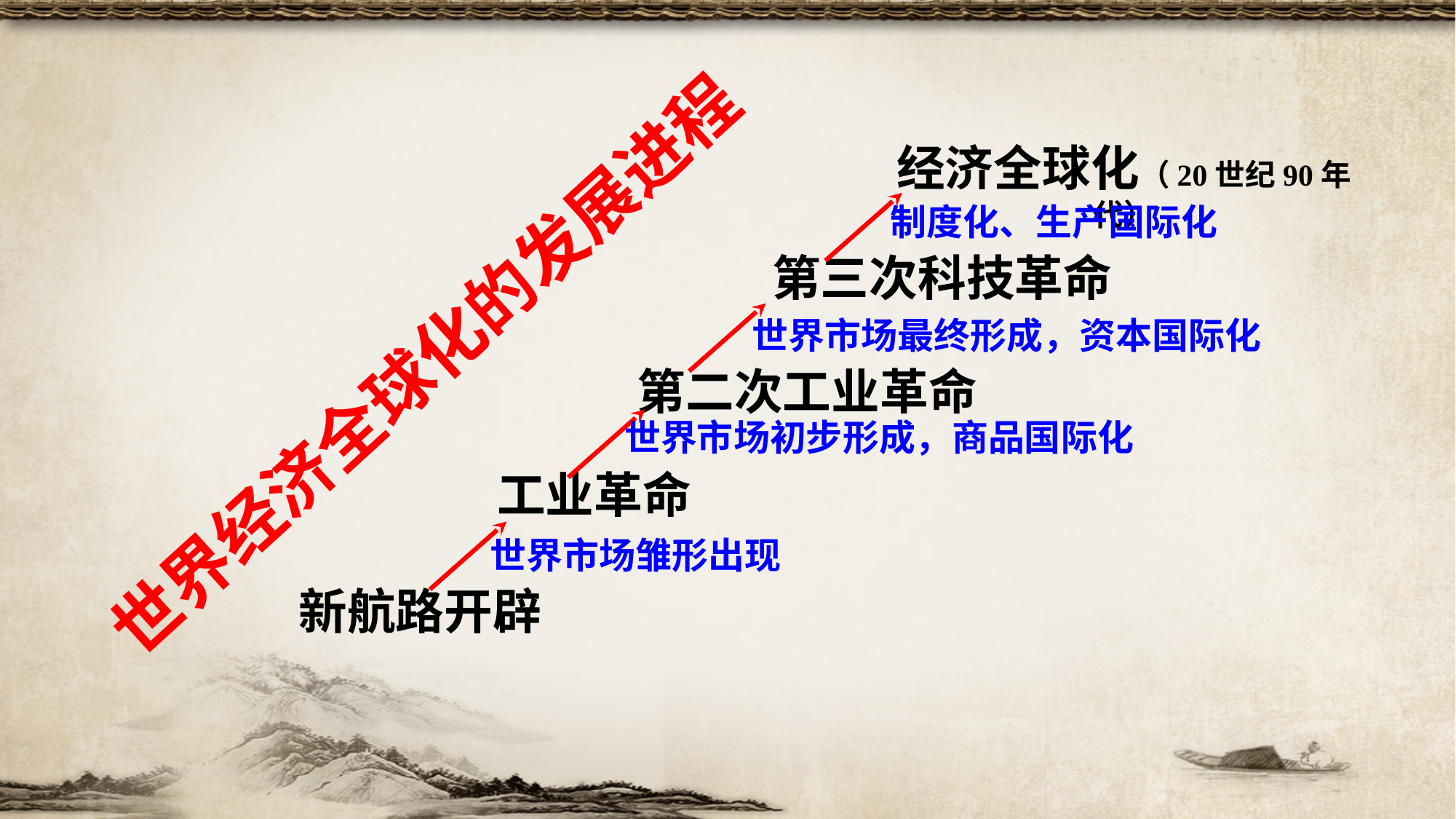

经济全球化（20世纪90年代）

制度化、生产国际化
第三次科技革命

世界市场最终形成，资本国际化
世界经济全球化的发展进程
第二次工业革命

世界市场初步形成，商品国际化
工业革命

世界市场雏形出现
新航路开辟